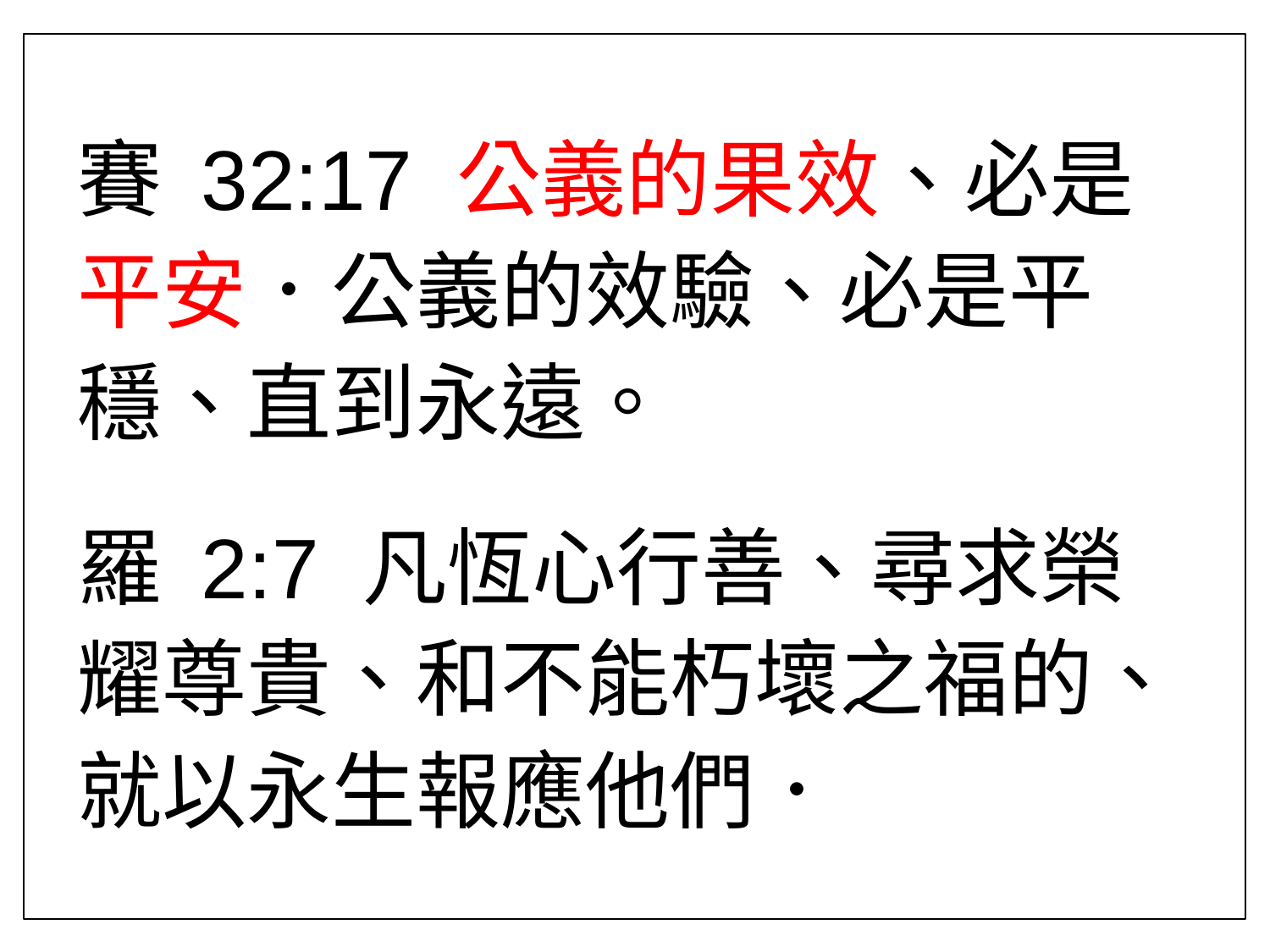

賽 32:17 公義的果效、必是平安．公義的效驗、必是平穩、直到永遠。
羅 2:7 凡恆心行善、尋求榮耀尊貴、和不能朽壞之福的、就以永生報應他們．